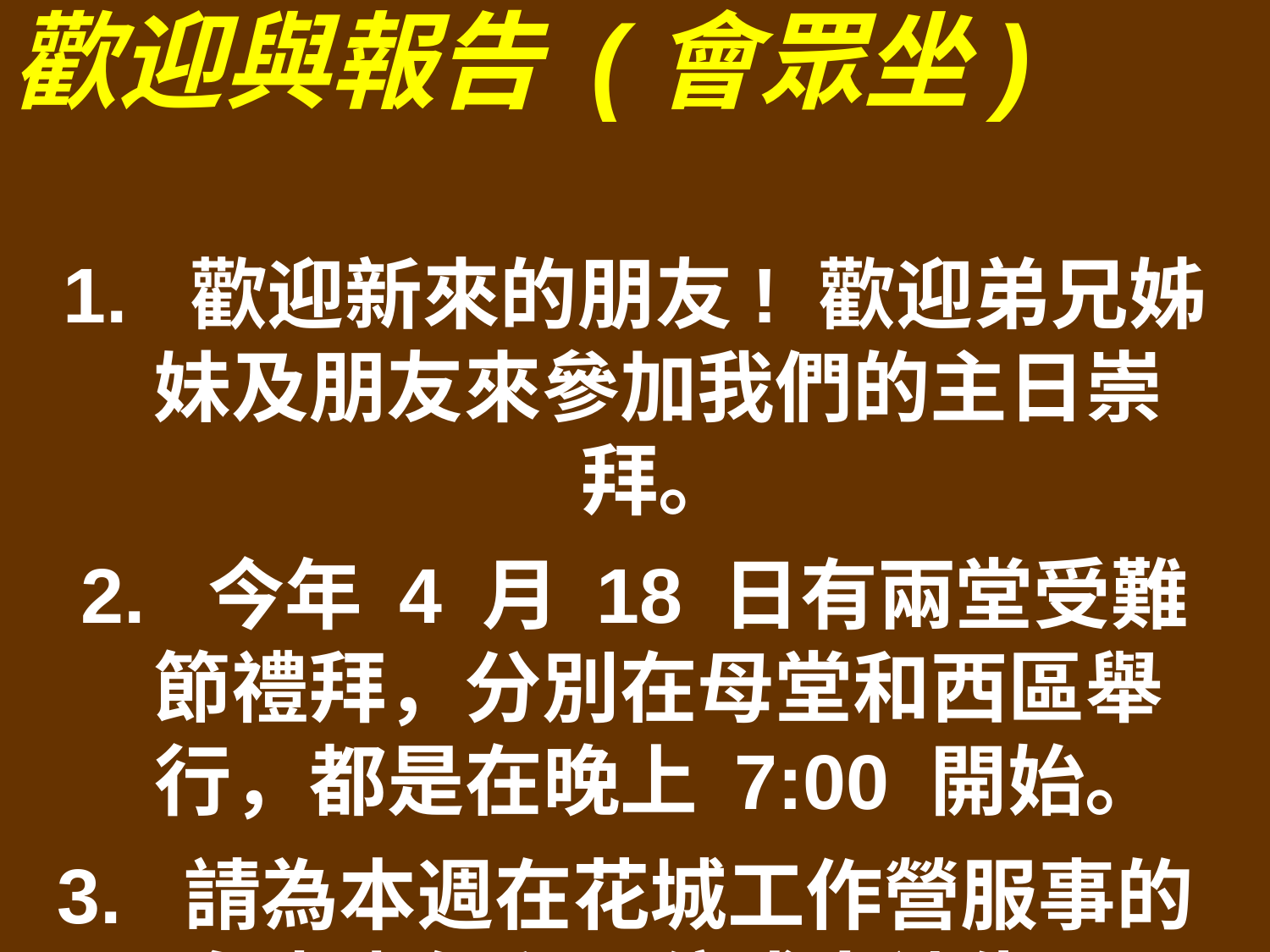

歡迎與報告 (會眾坐)

1.  歡迎新來的朋友! 歡迎弟兄姊妹及朋友來參加我們的主日崇拜。
2.  今年 4 月 18 日有兩堂受難節禮拜，分別在母堂和西區舉行，都是在晚上 7:00 開始。
3.  請為本週在花城工作營服事的8名青少年和8位成人禱告，願本城通過他們的努力看到耶穌。